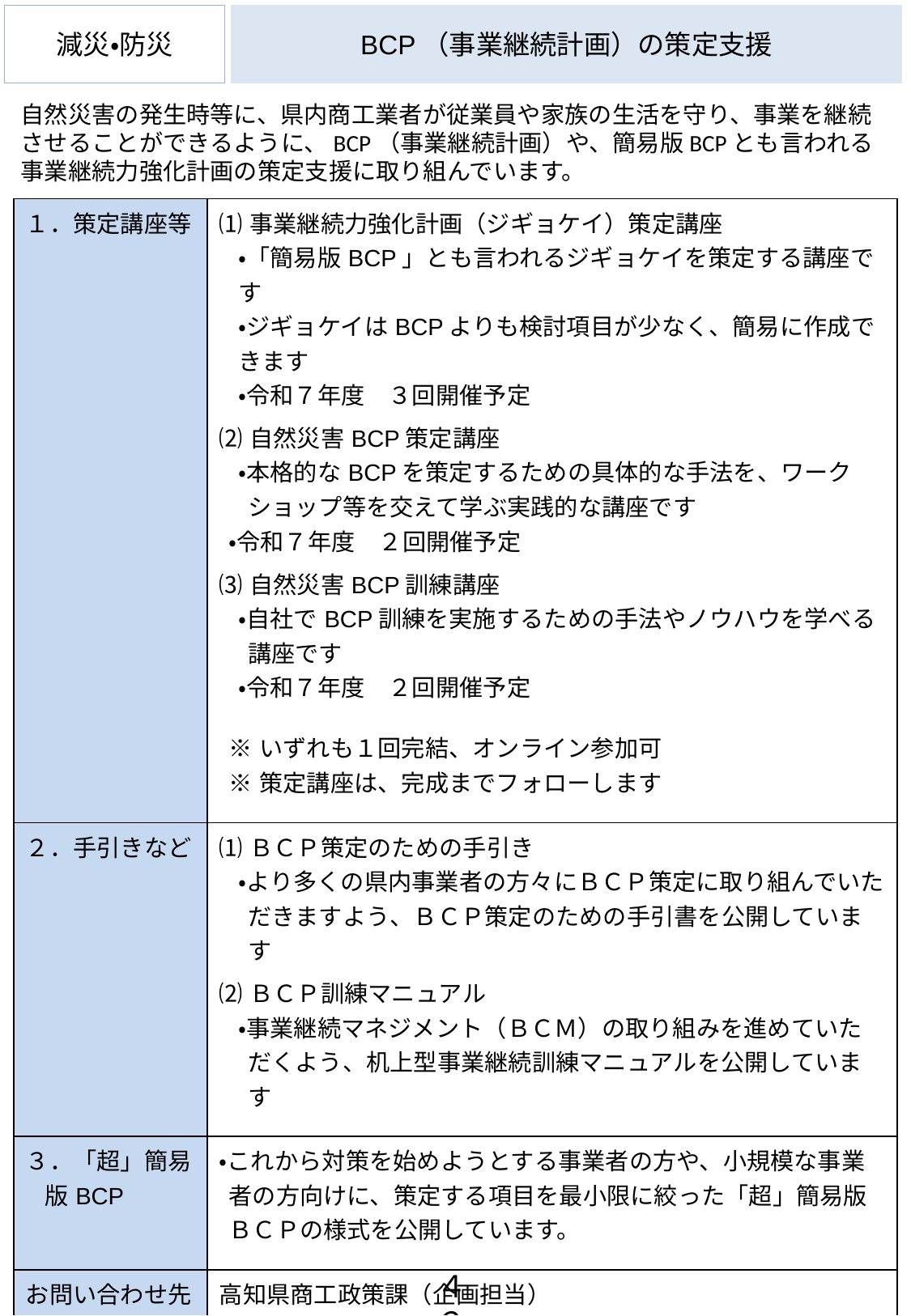

減災・防災
# BCP（事業継続計画）の策定支援
自然災害の発生時等に、県内商工業者が従業員や家族の生活を守り、事業を継続させることができるように、BCP（事業継続計画）や、簡易版BCPとも言われる事業継続力強化計画の策定支援に取り組んでいます。
| １．策定講座等 | ⑴事業継続力強化計画（ジギョケイ）策定講座 ・「簡易版BCP」とも言われるジギョケイを策定する講座です ・ジギョケイはBCPよりも検討項目が少なく、簡易に作成できます ・令和７年度　３回開催予定 ⑵自然災害BCP策定講座 ・本格的なBCPを策定するための具体的な手法を、ワークショップ等を交えて学ぶ実践的な講座です ・令和７年度　２回開催予定 ⑶自然災害BCP訓練講座 ・自社でBCP訓練を実施するための手法やノウハウを学べる講座です ・令和７年度　２回開催予定 ※いずれも１回完結、オンライン参加可 ※策定講座は、完成までフォローします |
| --- | --- |
| ２．手引きなど | ⑴ＢＣＰ策定のための手引き ・より多くの県内事業者の方々にＢＣＰ策定に取り組んでいただきますよう、ＢＣＰ策定のための手引書を公開しています ⑵ＢＣＰ訓練マニュアル ・事業継続マネジメント（ＢＣＭ）の取り組みを進めていただくよう、机上型事業継続訓練マニュアルを公開しています |
| ３．「超」簡易版BCP | ・これから対策を始めようとする事業者の方や、小規模な事業者の方向けに、策定する項目を最小限に絞った「超」簡易版ＢＣＰの様式を公開しています。 |
| お問い合わせ先 | 高知県商工政策課（企画担当） TEL：088-823-9283 E-mail：151401@ken.pref.kochi.lg.jp URL　https://www.pref.kochi.lg.jp/doc/2025031100077/ |
４２